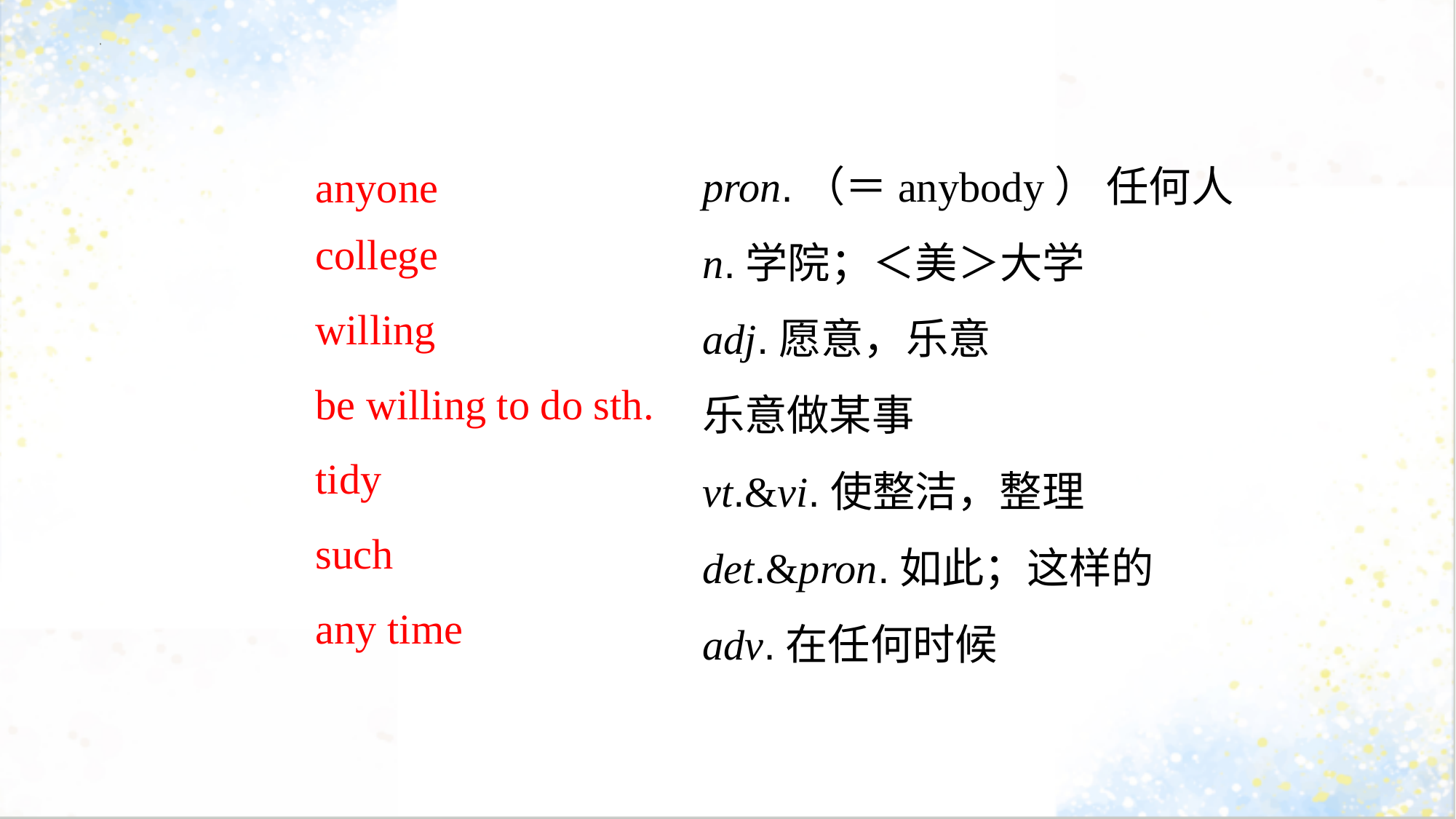

pron.（＝anybody） 任何人
n.学院；＜美＞大学
adj.愿意，乐意
乐意做某事
vt.&vi.使整洁，整理
det.&pron.如此；这样的
adv.在任何时候
anyone
college
willing
be willing to do sth.
tidy
such
any time